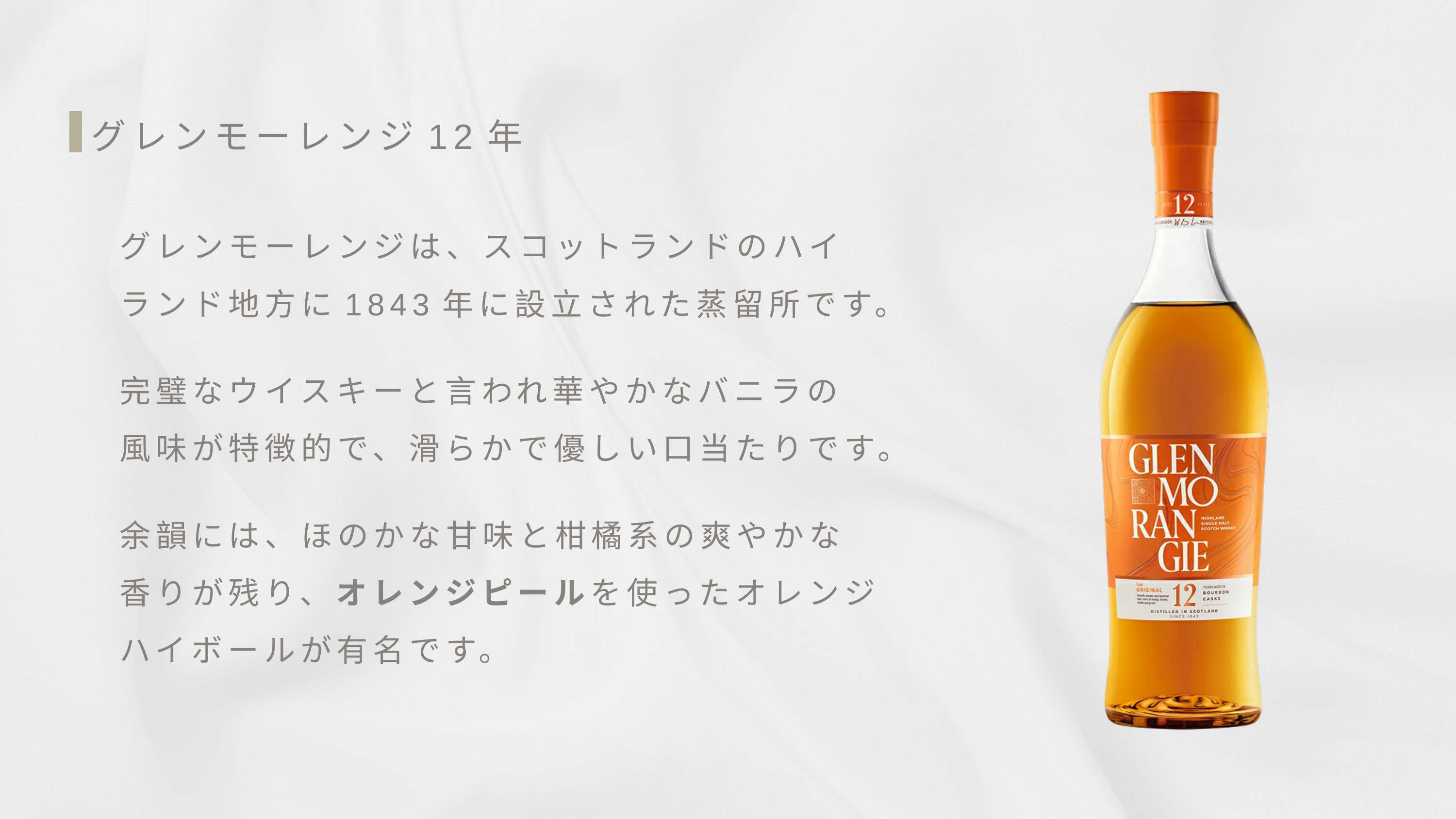

グレンモーレンジ12年

グレンモーレンジは、スコットランドのハイ
ランド地方に1843年に設立された蒸留所です。

完璧なウイスキーと言われ華やかなバニラの
風味が特徴的で、滑らかで優しい口当たりです。

余韻には、ほのかな甘味と柑橘系の爽やかな
香りが残り、オレンジピールを使ったオレンジ
ハイボールが有名です。